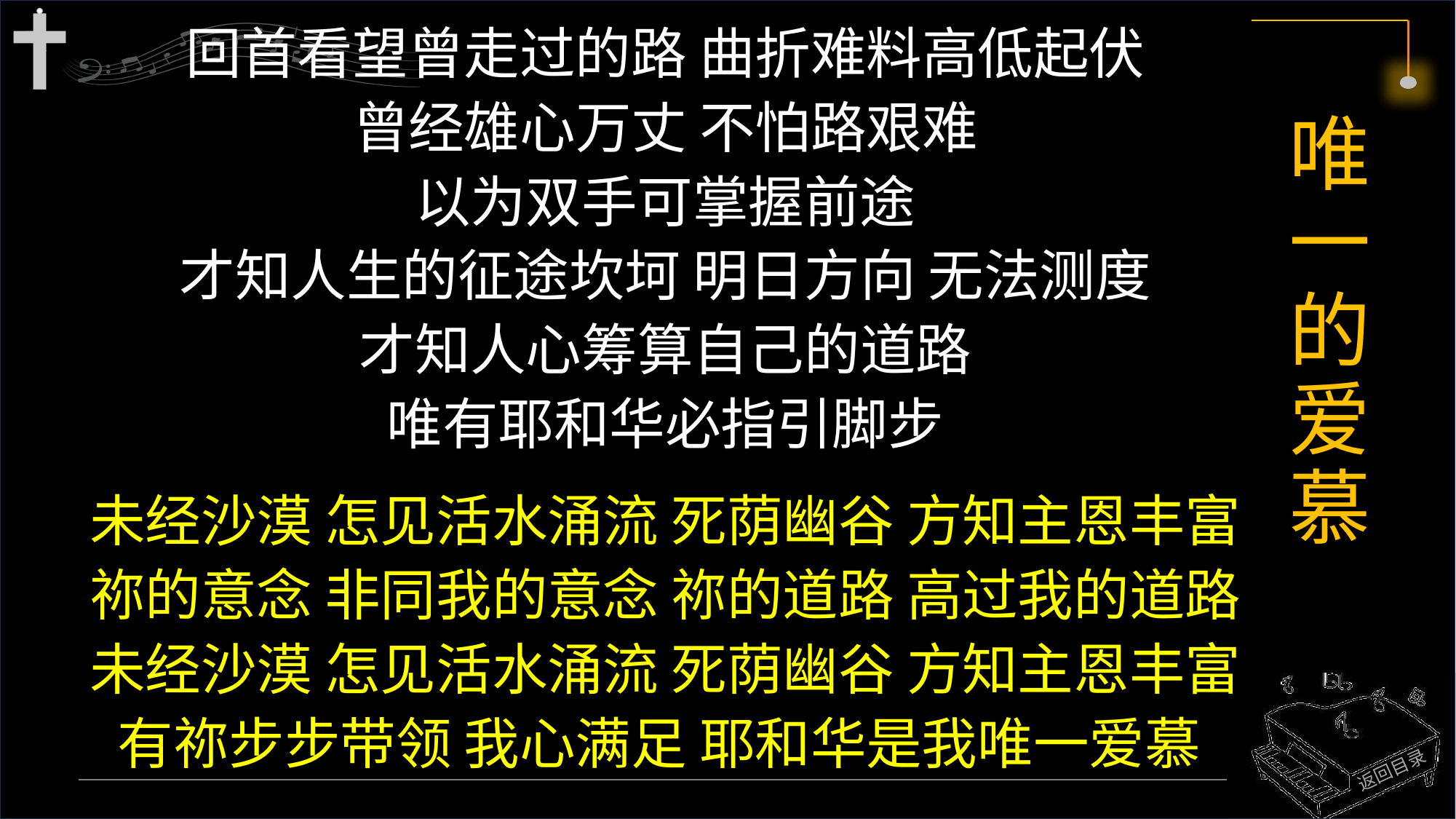

回首看望曾走过的路 曲折难料高低起伏
曾经雄心万丈 不怕路艰难
以为双手可掌握前途
才知人生的征途坎坷 明日方向 无法测度
才知人心筹算自己的道路
唯有耶和华必指引脚步

未经沙漠 怎见活水涌流 死荫幽谷 方知主恩丰富
祢的意念 非同我的意念 祢的道路 高过我的道路
未经沙漠 怎见活水涌流 死荫幽谷 方知主恩丰富
有祢步步带领 我心满足 耶和华是我唯一爱慕
# 唯一的爱慕